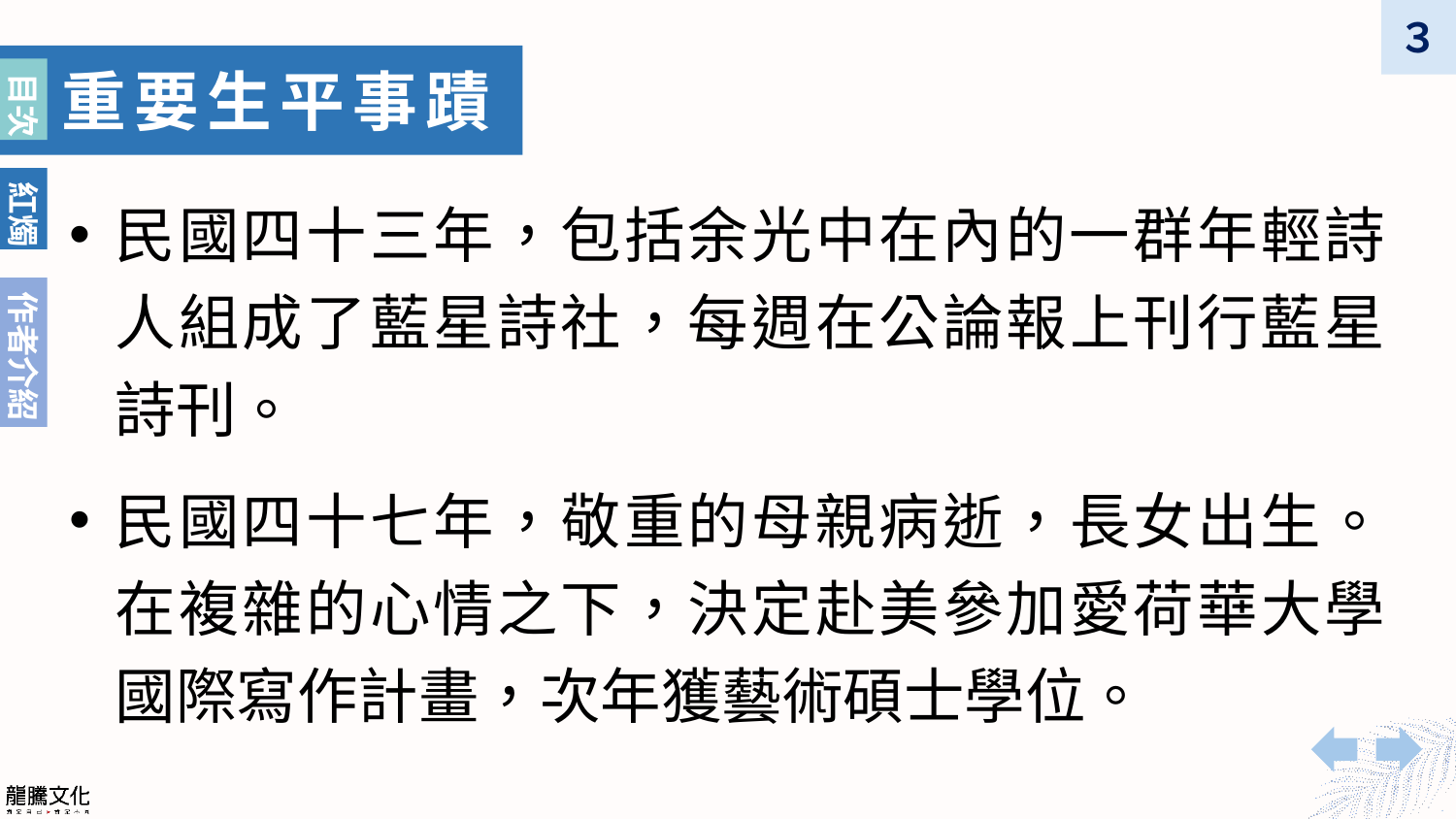

重要生平事蹟
目次
民國四十三年，包括余光中在內的一群年輕詩人組成了藍星詩社，每週在公論報上刊行藍星詩刊。
民國四十七年，敬重的母親病逝，長女出生。在複雜的心情之下，決定赴美參加愛荷華大學國際寫作計畫，次年獲藝術碩士學位。